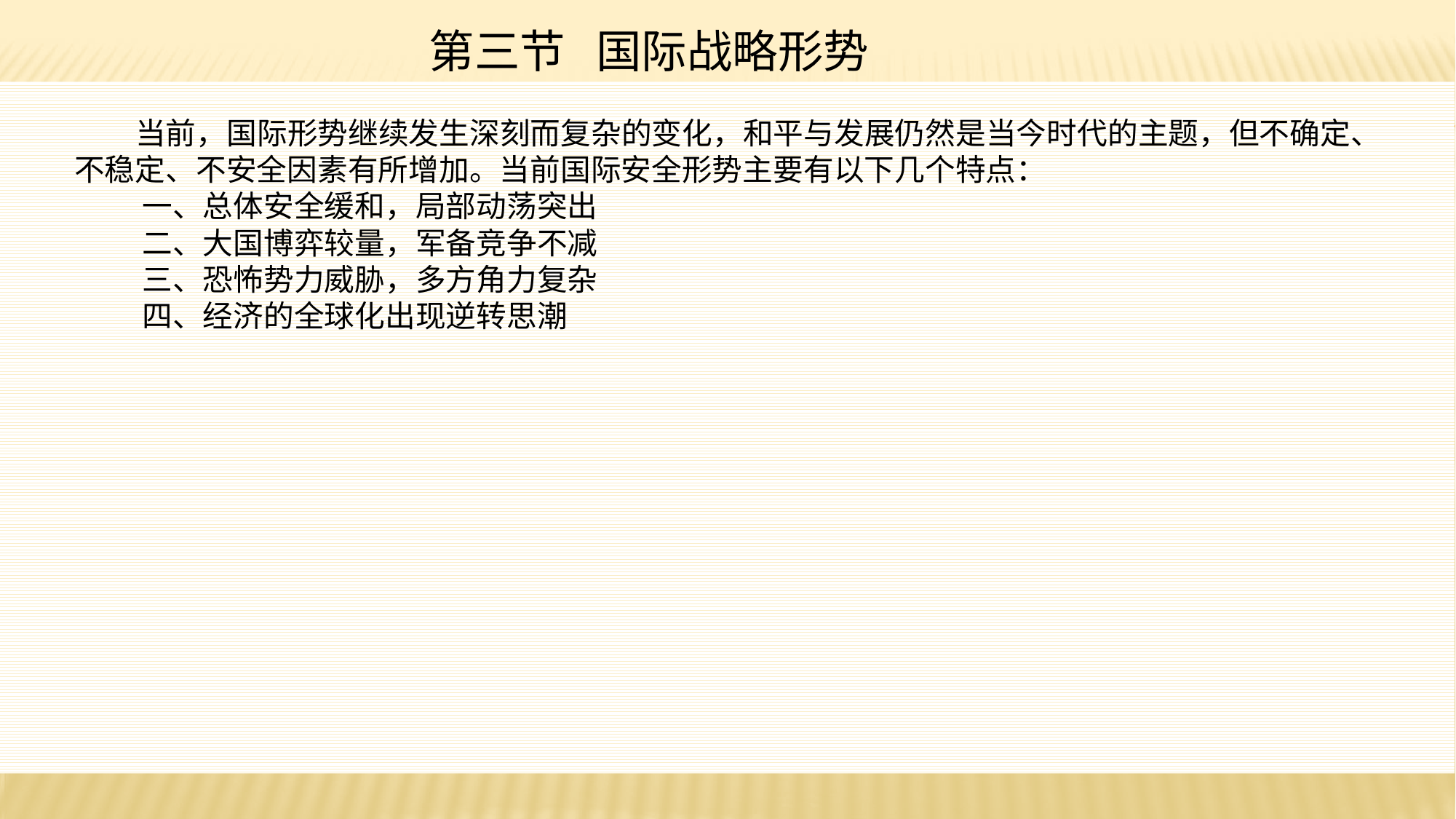

第三节   国际战略形势

        当前，国际形势继续发生深刻而复杂的变化，和平与发展仍然是当今时代的主题，但不确定、不稳定、不安全因素有所增加。当前国际安全形势主要有以下几个特点：
         一、总体安全缓和，局部动荡突出
         二、大国博弈较量，军备竞争不减
         三、恐怖势力威胁，多方角力复杂
         四、经济的全球化出现逆转思潮